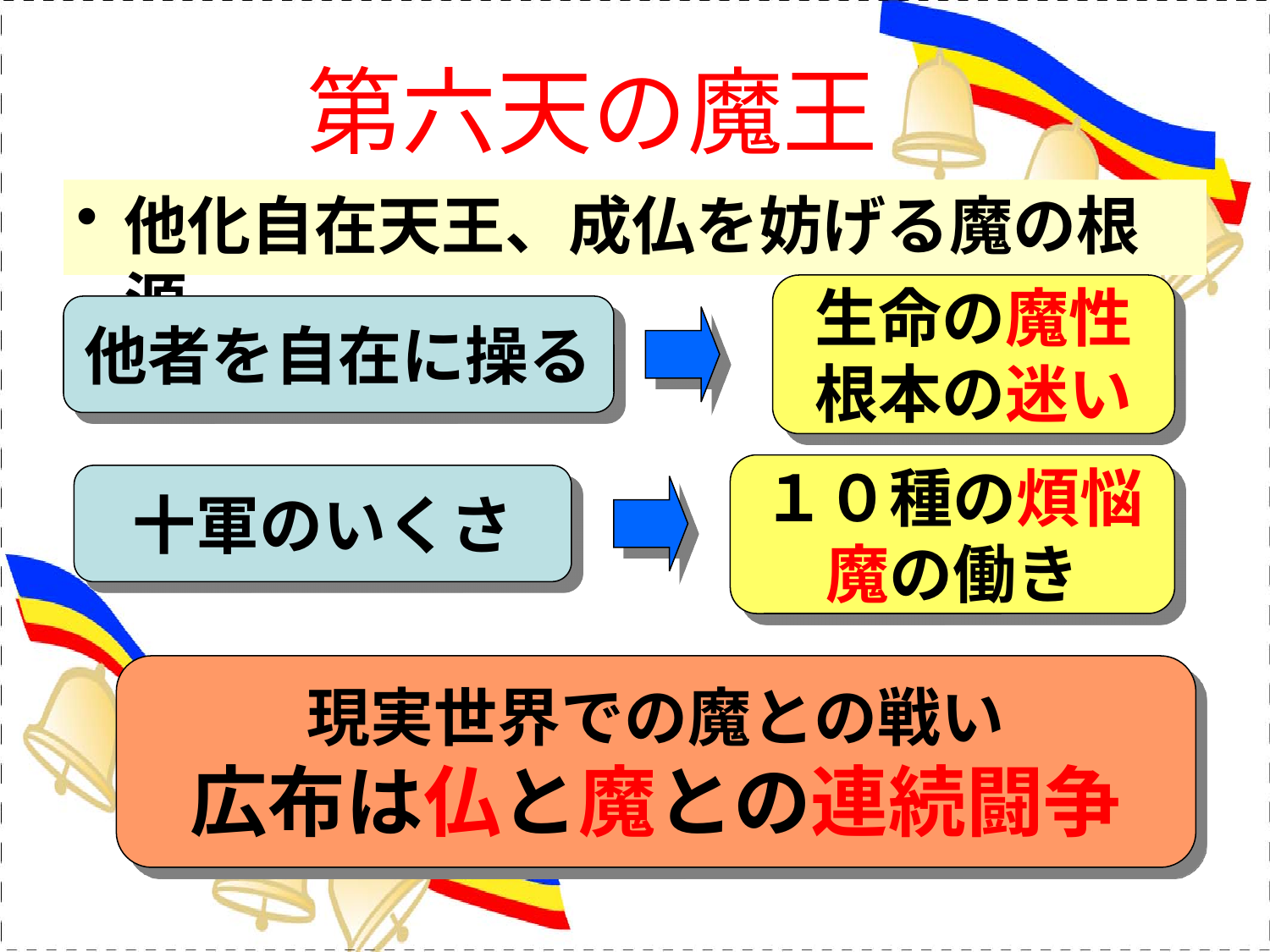

# 第六天の魔王
他化自在天王、成仏を妨げる魔の根源
生命の魔性
根本の迷い
他者を自在に操る

１０種の煩悩
魔の働き
十軍のいくさ

現実世界での魔との戦い
広布は仏と魔との連続闘争